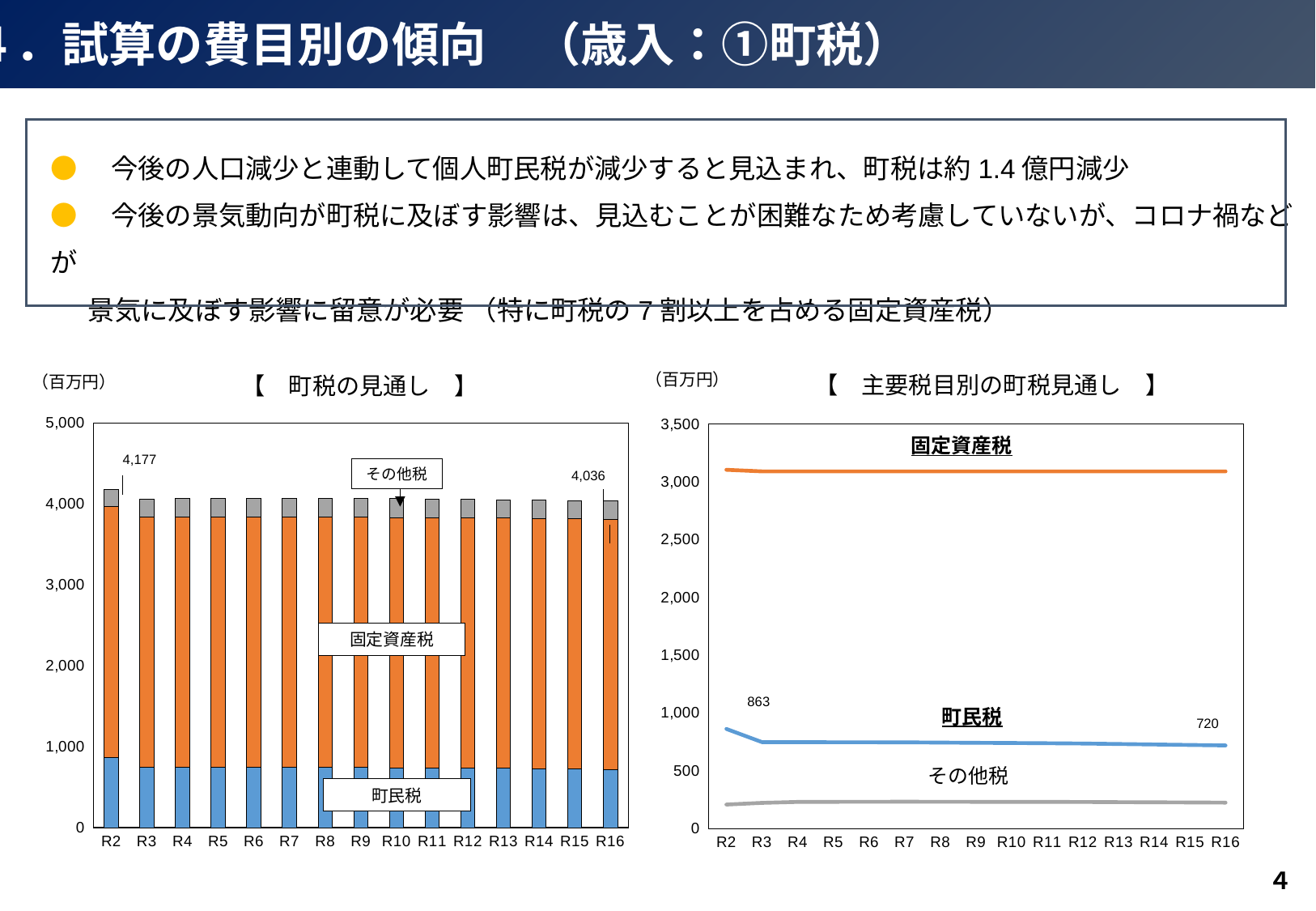

４．試算の費目別の傾向　（歳入：①町税）

●　今後の人口減少と連動して個人町民税が減少すると見込まれ、町税は約1.4億円減少
●　今後の景気動向が町税に及ぼす影響は、見込むことが困難なため考慮していないが、コロナ禍などが
     景気に及ぼす影響に留意が必要 （特に町税の7割以上を占める固定資産税）
（百万円）
【　主要税目別の町税見通し　】
【　町税の見通し　】
（百万円）

### Chart

| Category | 市民税 | 固定資産税 | その他税 |
|---|---|---|---|
| R2 | 863.0345481099656 | 3104.481333333333 | 209.0561185567016 |
| R3 | 748.799762886598 | 3090.762333333333 | 223.4079037800692 |
| R4 | 748.372762886598 | 3090.762333333333 | 231.9979037800692 |
| R5 | 747.847762886598 | 3090.762333333333 | 232.4619037800692 |
| R6 | 747.564762886598 | 3090.762333333333 | 232.9269037800692 |
| R7 | 747.266762886598 | 3090.762333333333 | 233.3929037800692 |
| R8 | 745.084762886598 | 3090.762333333333 | 232.9259037800692 |
| R9 | 743.024762886598 | 3090.762333333333 | 232.4599037800692 |
| R10 | 741.187762886598 | 3090.762333333333 | 232.2279037800692 |
| R11 | 739.118762886598 | 3090.762333333333 | 231.7629037800692 |
| R12 | 736.906762886598 | 3090.762333333333 | 231.2999037800692 |
| R13 | 732.713762886598 | 3090.762333333333 | 229.9119037800692 |
| R14 | 728.401762886598 | 3090.762333333333 | 228.5329037800692 |
| R15 | 724.384762886598 | 3090.762333333333 | 227.1609037800692 |
| R16 | 720.083762886598 | 3090.762333333333 | 225.57090378006922 |

### Chart

| Category | 市民税 | 固定資産税 | その他税 |
|---|---|---|---|
| R2 | 863.0345481099656 | 3104.481333333333 | 209.0561185567016 |
| R3 | 748.799762886598 | 3090.762333333333 | 223.4079037800692 |
| R4 | 748.372762886598 | 3090.762333333333 | 231.9979037800692 |
| R5 | 747.847762886598 | 3090.762333333333 | 232.4619037800692 |
| R6 | 747.564762886598 | 3090.762333333333 | 232.9269037800692 |
| R7 | 747.266762886598 | 3090.762333333333 | 233.3929037800692 |
| R8 | 745.084762886598 | 3090.762333333333 | 232.9259037800692 |
| R9 | 743.024762886598 | 3090.762333333333 | 232.4599037800692 |
| R10 | 741.187762886598 | 3090.762333333333 | 232.2279037800692 |
| R11 | 739.118762886598 | 3090.762333333333 | 231.7629037800692 |
| R12 | 736.906762886598 | 3090.762333333333 | 231.2999037800692 |
| R13 | 732.713762886598 | 3090.762333333333 | 229.9119037800692 |
| R14 | 728.401762886598 | 3090.762333333333 | 228.5329037800692 |
| R15 | 724.384762886598 | 3090.762333333333 | 227.1609037800692 |
| R16 | 720.083762886598 | 3090.762333333333 | 225.57090378006922 |
固定資産税
4,177
4,036
その他税
固定資産税
町民税
720
　その他税
町民税
４